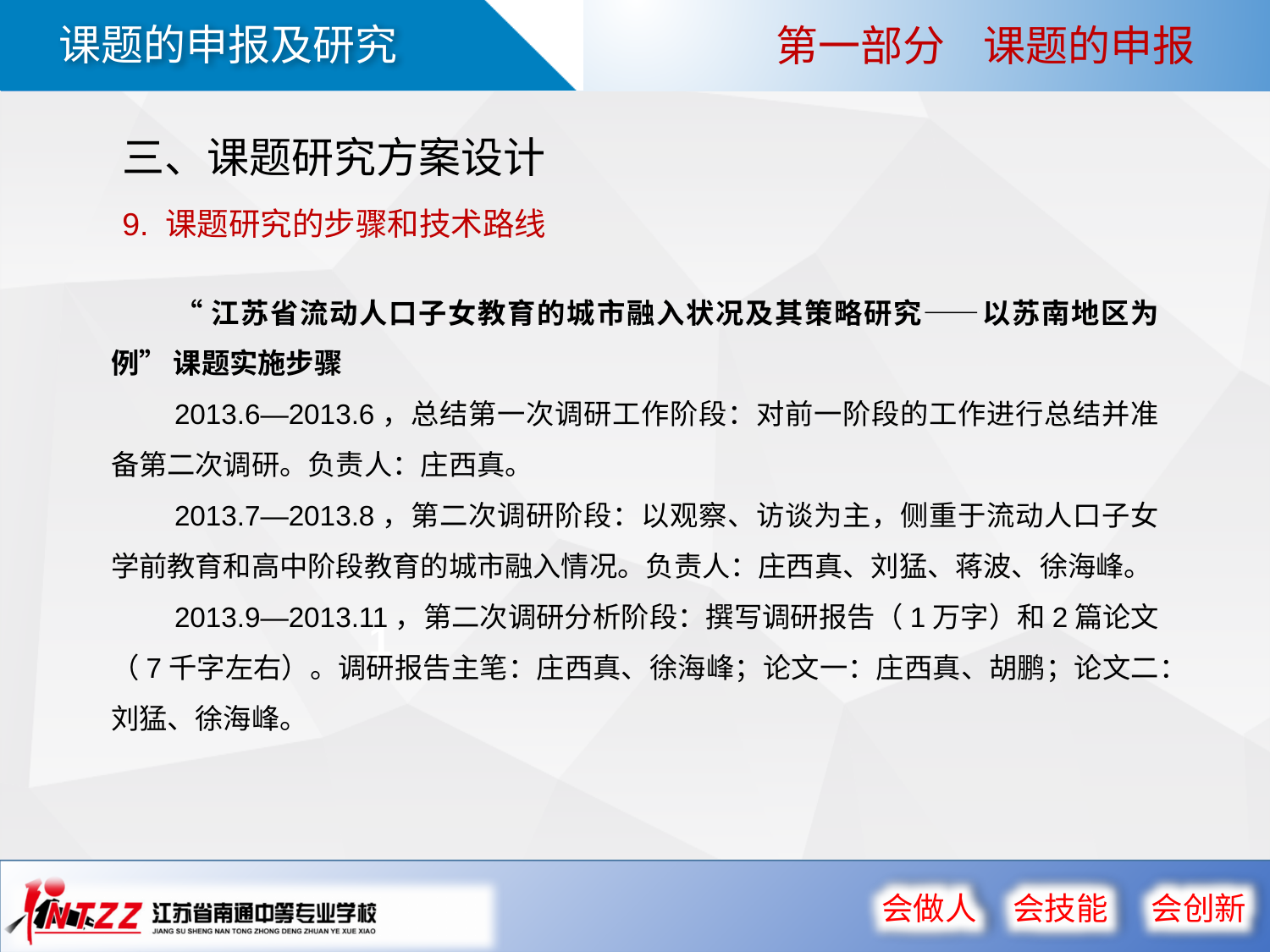

第一部分    课题的申报
三、课题研究方案设计
9. 课题研究的步骤和技术路线
“江苏省流动人口子女教育的城市融入状况及其策略研究——以苏南地区为例” 课题实施步骤
2013.6—2013.6，总结第一次调研工作阶段：对前一阶段的工作进行总结并准备第二次调研。负责人：庄西真。
2013.7—2013.8，第二次调研阶段：以观察、访谈为主，侧重于流动人口子女学前教育和高中阶段教育的城市融入情况。负责人：庄西真、刘猛、蒋波、徐海峰。
2013.9—2013.11，第二次调研分析阶段：撰写调研报告（1万字）和2篇论文（7千字左右）。调研报告主笔：庄西真、徐海峰；论文一：庄西真、胡鹏；论文二：刘猛、徐海峰。
1